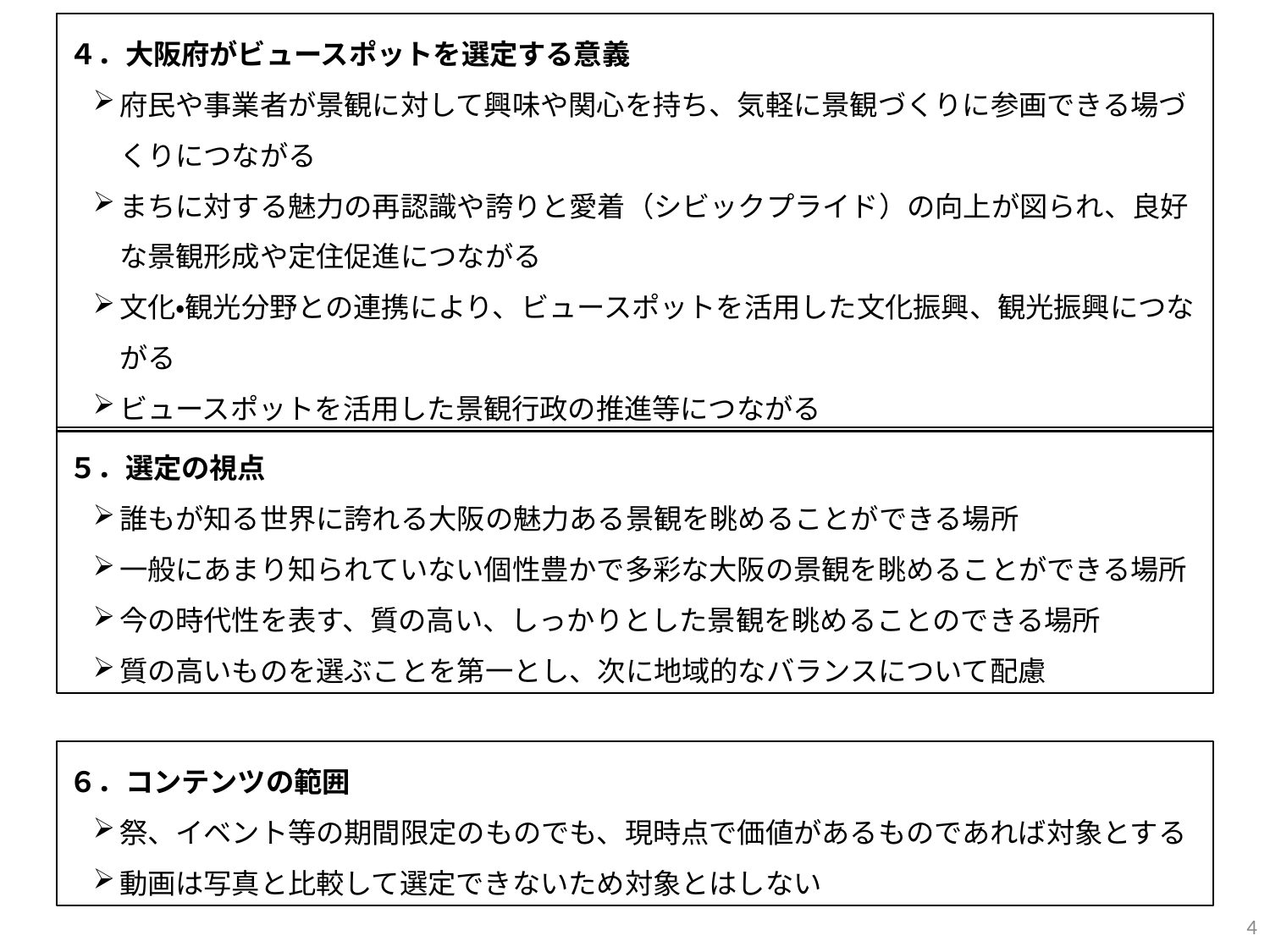

４．大阪府がビュースポットを選定する意義
府民や事業者が景観に対して興味や関心を持ち、気軽に景観づくりに参画できる場づくりにつながる
まちに対する魅力の再認識や誇りと愛着（シビックプライド）の向上が図られ、良好な景観形成や定住促進につながる
文化・観光分野との連携により、ビュースポットを活用した文化振興、観光振興につながる
ビュースポットを活用した景観行政の推進等につながる
５．選定の視点
誰もが知る世界に誇れる大阪の魅力ある景観を眺めることができる場所
一般にあまり知られていない個性豊かで多彩な大阪の景観を眺めることができる場所
今の時代性を表す、質の高い、しっかりとした景観を眺めることのできる場所
質の高いものを選ぶことを第一とし、次に地域的なバランスについて配慮
６．コンテンツの範囲
祭、イベント等の期間限定のものでも、現時点で価値があるものであれば対象とする
動画は写真と比較して選定できないため対象とはしない
4